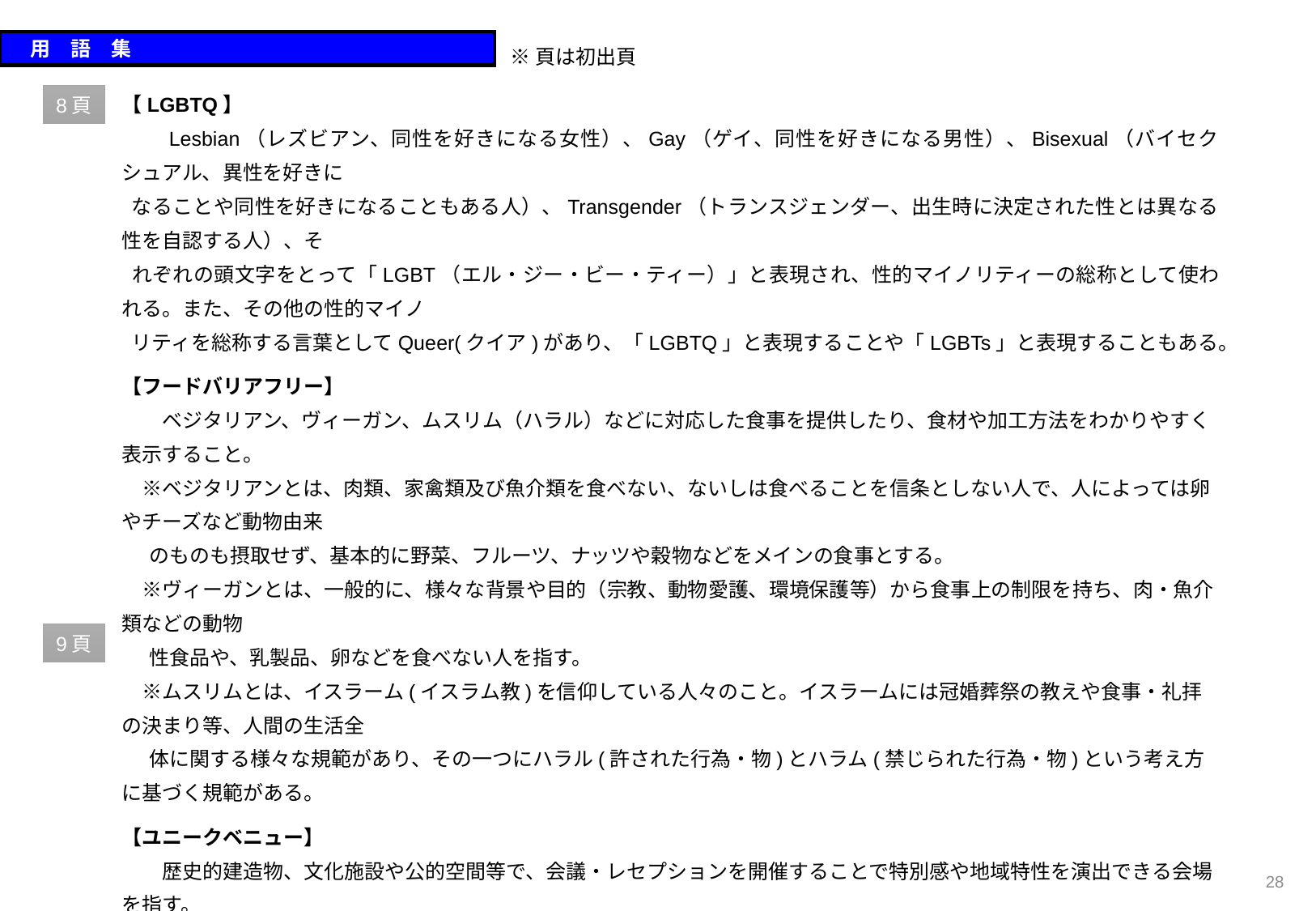

用　語　集
※頁は初出頁
【LGBTQ】
　　Lesbian（レズビアン、同性を好きになる女性）、Gay（ゲイ、同性を好きになる男性）、Bisexual（バイセクシュアル、異性を好きに
 なることや同性を好きになることもある人）、Transgender（トランスジェンダー、出生時に決定された性とは異なる性を自認する人）、そ
 れぞれの頭文字をとって「LGBT（エル・ジー・ビー・ティー）」と表現され、性的マイノリティーの総称として使われる。また、その他の性的マイノ
 リティを総称する言葉としてQueer(クイア)があり、「LGBTQ」と表現することや「LGBTs」と表現することもある。
【フードバリアフリー】
　　ベジタリアン、ヴィーガン、ムスリム（ハラル）などに対応した食事を提供したり、食材や加工方法をわかりやすく表示すること。
　※ベジタリアンとは、肉類、家禽類及び魚介類を食べない、ないしは食べることを信条としない人で、人によっては卵やチーズなど動物由来
     のものも摂取せず、基本的に野菜、フルーツ、ナッツや穀物などをメインの食事とする。
　※ヴィーガンとは、一般的に、様々な背景や目的（宗教、動物愛護、環境保護等）から食事上の制限を持ち、肉・魚介類などの動物
     性食品や、乳製品、卵などを食べない人を指す。
　※ムスリムとは、イスラーム(イスラム教)を信仰している人々のこと。イスラームには冠婚葬祭の教えや食事・礼拝の決まり等、人間の生活全
     体に関する様々な規範があり、その一つにハラル(許された行為・物)とハラム(禁じられた行為・物)という考え方に基づく規範がある。
【ユニークベニュー】
　　歴史的建造物、文化施設や公的空間等で、会議・レセプションを開催することで特別感や地域特性を演出できる会場を指す。
【AI（Artificial Intelligence）】
　　人工知能。人間の脳が行っているように、ものを認識し、理解し、学習し、判断するなどのプロセスをコンピューターに行わせる技術。AIの
 技術によって、これまで人間の手で行ってきた仕事を、人工知能を搭載したロボットに行わせることが可能になる。
【VR（Virtual Reality）】
　 仮想現実。ゴーグルなどを装着することでユーザーの五感を刺激し、本物そっくりの仮想現実を体験できる。
【AR（Augmented Reality）】
　 拡張現実。スマートフォンなどを通じて、現実の風景の中にCGなどの視覚情報を重ねて表示したもの。
8頁
9頁
28